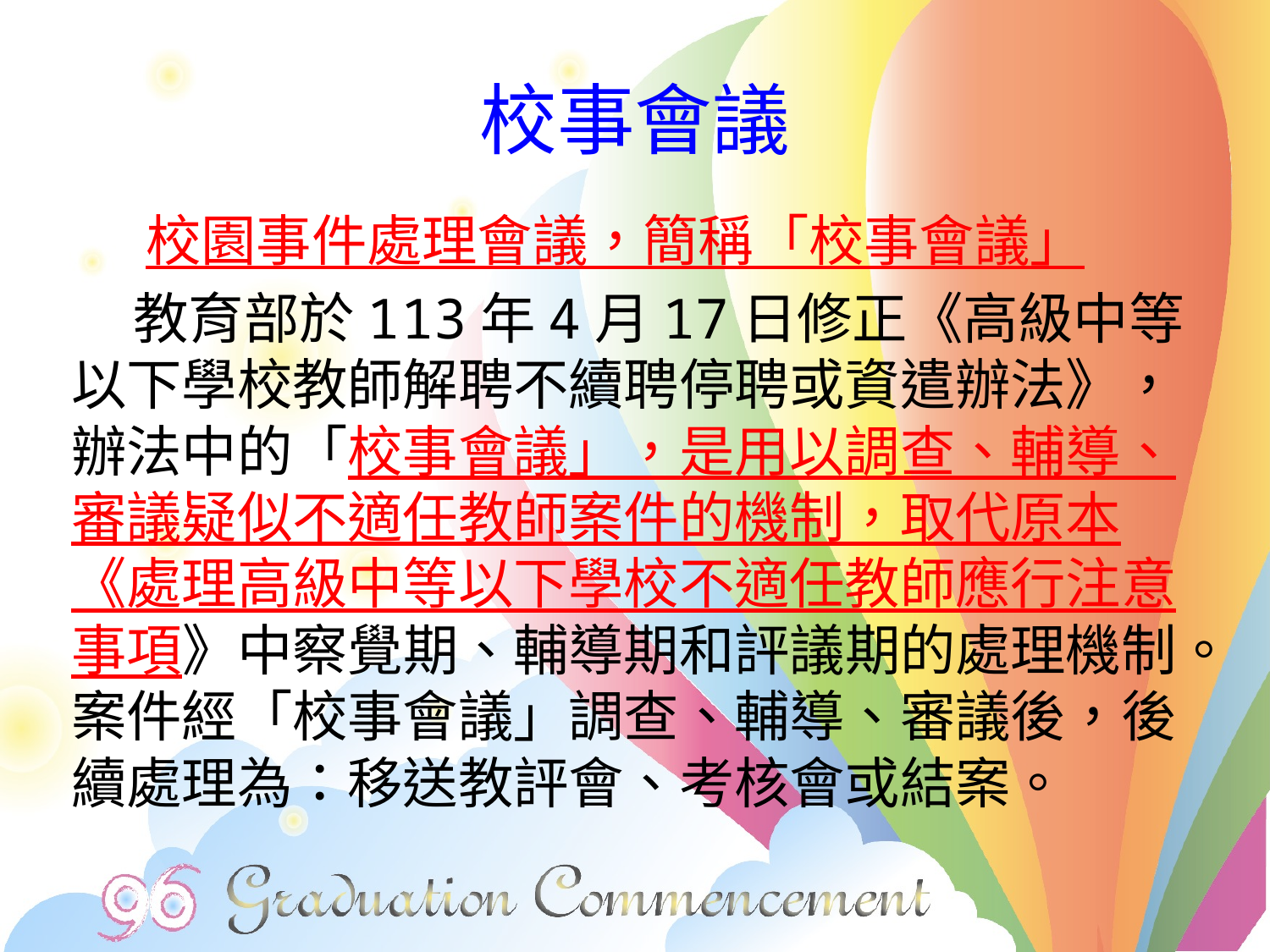

# 校事會議
     校園事件處理會議，簡稱「校事會議」
    教育部於113年4月17日修正《高級中等以下學校教師解聘不續聘停聘或資遣辦法》，辦法中的「校事會議」，是用以調查、輔導、審議疑似不適任教師案件的機制，取代原本《處理高級中等以下學校不適任教師應行注意事項》中察覺期、輔導期和評議期的處理機制。案件經「校事會議」調查、輔導、審議後，後續處理為：移送教評會、考核會或結案。